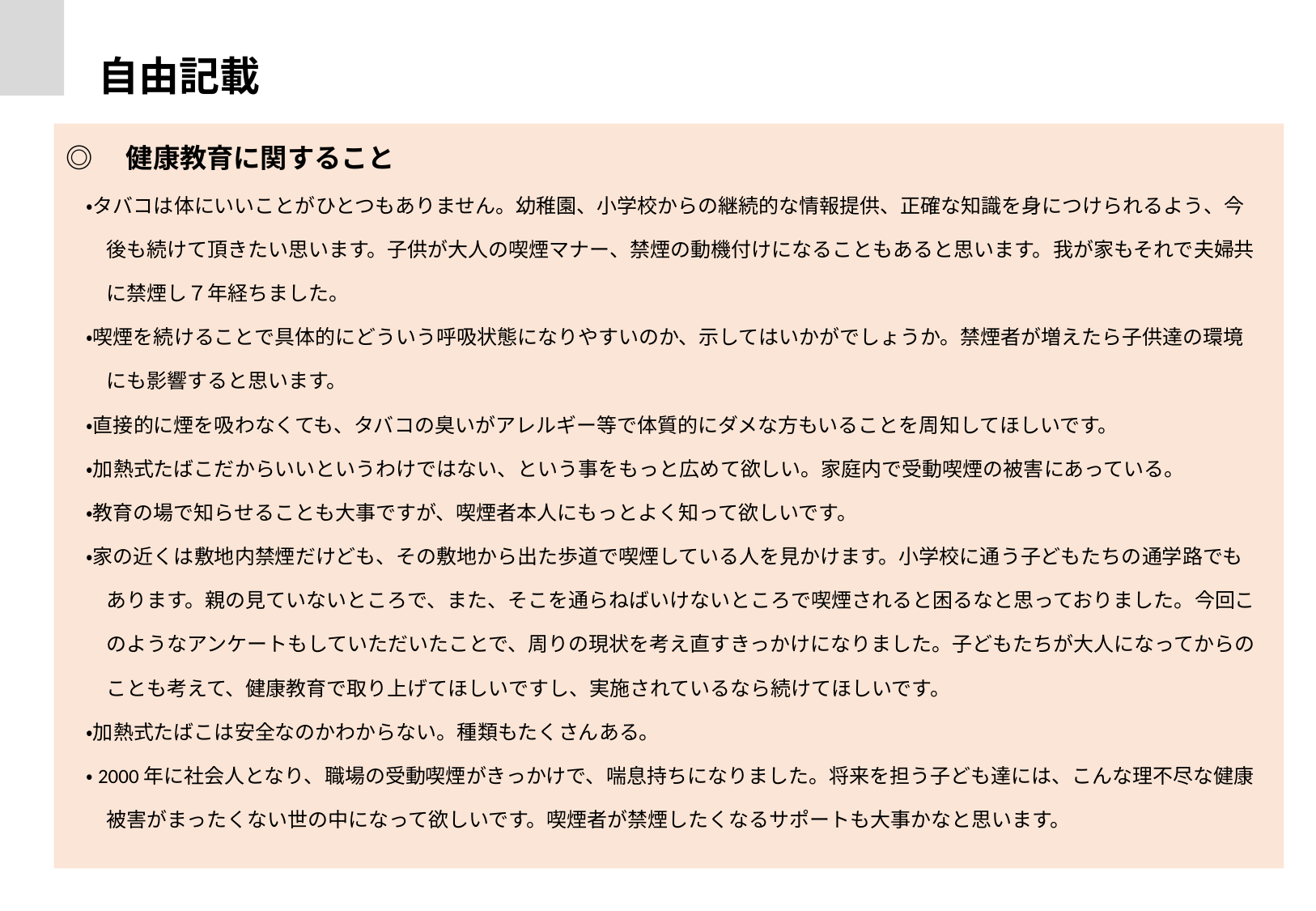

自由記載（一部抜粋）
◎　健康教育に関すること
　・タバコは体にいいことがひとつもありません。幼稚園、小学校からの継続的な情報提供、正確な知識を身につけられるよう、今
　　後も続けて頂きたい思います。子供が大人の喫煙マナー、禁煙の動機付けになることもあると思います。我が家もそれで夫婦共
　　に禁煙し７年経ちました。
　・喫煙を続けることで具体的にどういう呼吸状態になりやすいのか、示してはいかがでしょうか。禁煙者が増えたら子供達の環境
　　にも影響すると思います。
　・直接的に煙を吸わなくても、タバコの臭いがアレルギー等で体質的にダメな方もいることを周知してほしいです。
　・加熱式たばこだからいいというわけではない、という事をもっと広めて欲しい。家庭内で受動喫煙の被害にあっている。
　・教育の場で知らせることも大事ですが、喫煙者本人にもっとよく知って欲しいです。
　・家の近くは敷地内禁煙だけども、その敷地から出た歩道で喫煙している人を見かけます。小学校に通う子どもたちの通学路でも
　　あります。親の見ていないところで、また、そこを通らねばいけないところで喫煙されると困るなと思っておりました。今回こ
　　のようなアンケートもしていただいたことで、周りの現状を考え直すきっかけになりました。子どもたちが大人になってからの
　　ことも考えて、健康教育で取り上げてほしいですし、実施されているなら続けてほしいです。
　・加熱式たばこは安全なのかわからない。種類もたくさんある。
　・2000年に社会人となり、職場の受動喫煙がきっかけで、喘息持ちになりました。将来を担う子ども達には、こんな理不尽な健康
　　被害がまったくない世の中になって欲しいです。喫煙者が禁煙したくなるサポートも大事かなと思います。